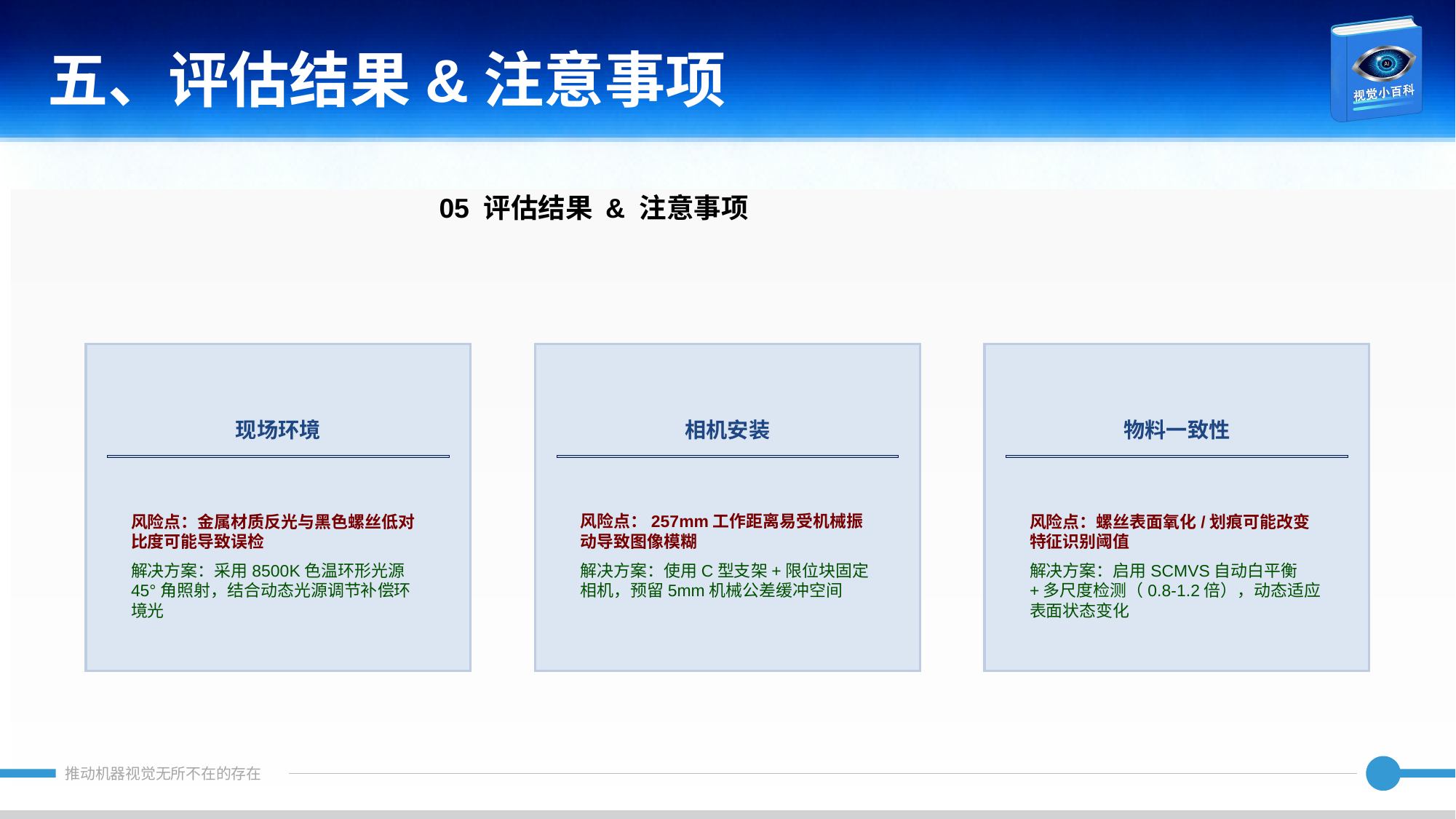

五、评估结果&注意事项

05 评估结果 & 注意事项

现场环境

相机安装

物料一致性

风险点：金属材质反光与黑色螺丝低对比度可能导致误检
解决方案：采用8500K色温环形光源45°角照射，结合动态光源调节补偿环境光

风险点：257mm工作距离易受机械振动导致图像模糊
解决方案：使用C型支架+限位块固定相机，预留5mm机械公差缓冲空间

风险点：螺丝表面氧化/划痕可能改变特征识别阈值
解决方案：启用SCMVS自动白平衡+多尺度检测（0.8-1.2倍），动态适应表面状态变化
10